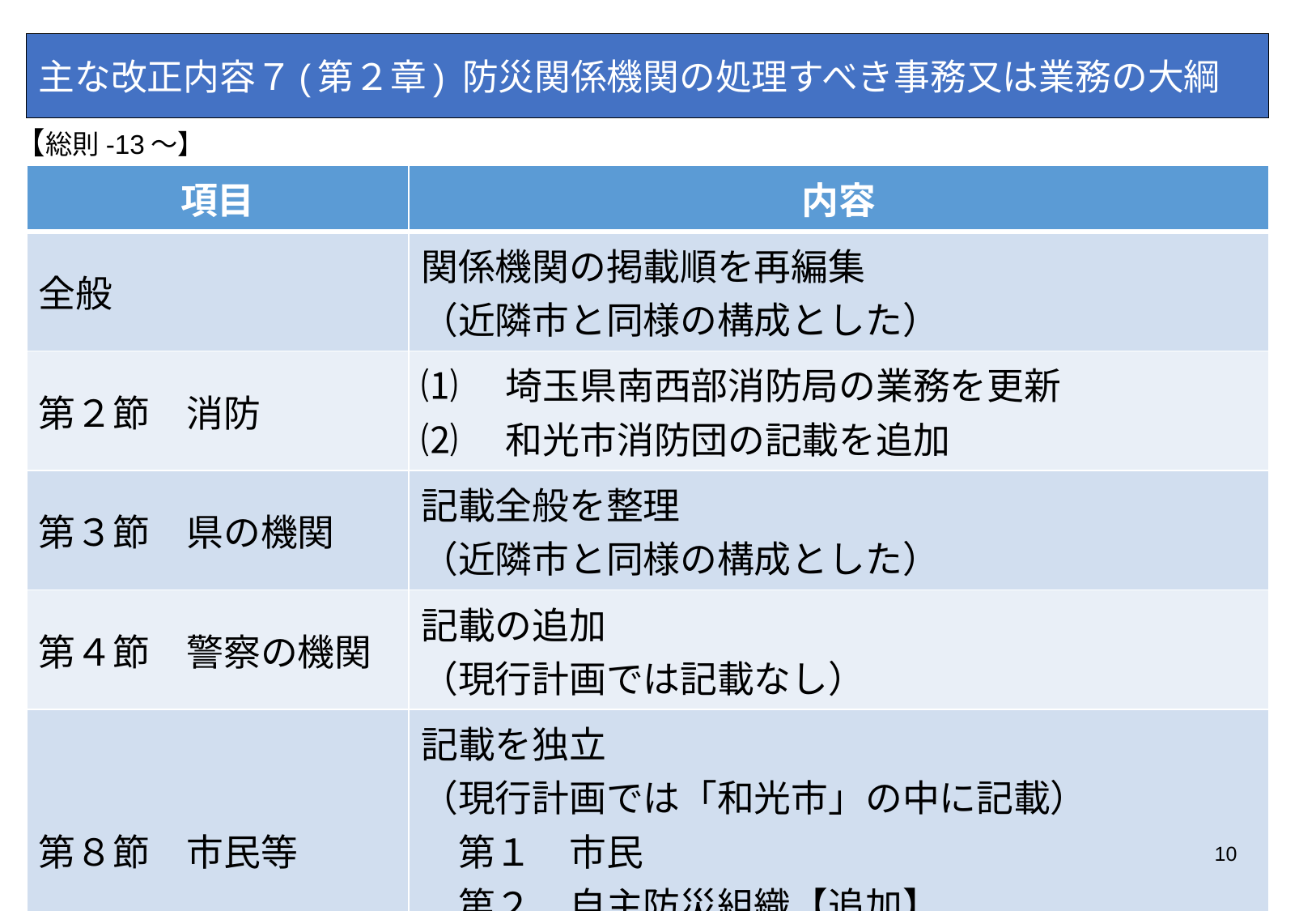

主な改正内容７(第２章) 防災関係機関の処理すべき事務又は業務の大綱
【総則-13～】
| 項目 | 内容 |
| --- | --- |
| 全般 | 関係機関の掲載順を再編集 （近隣市と同様の構成とした） |
| 第２節　消防 | ⑴　埼玉県南西部消防局の業務を更新 ⑵　和光市消防団の記載を追加 |
| 第３節　県の機関 | 記載全般を整理 （近隣市と同様の構成とした） |
| 第４節　警察の機関 | 記載の追加 （現行計画では記載なし） |
| 第８節　市民等 | 記載を独立 （現行計画では「和光市」の中に記載） 　第１　市民 　第２　自主防災組織【追加】 　第３　事業所 |
10